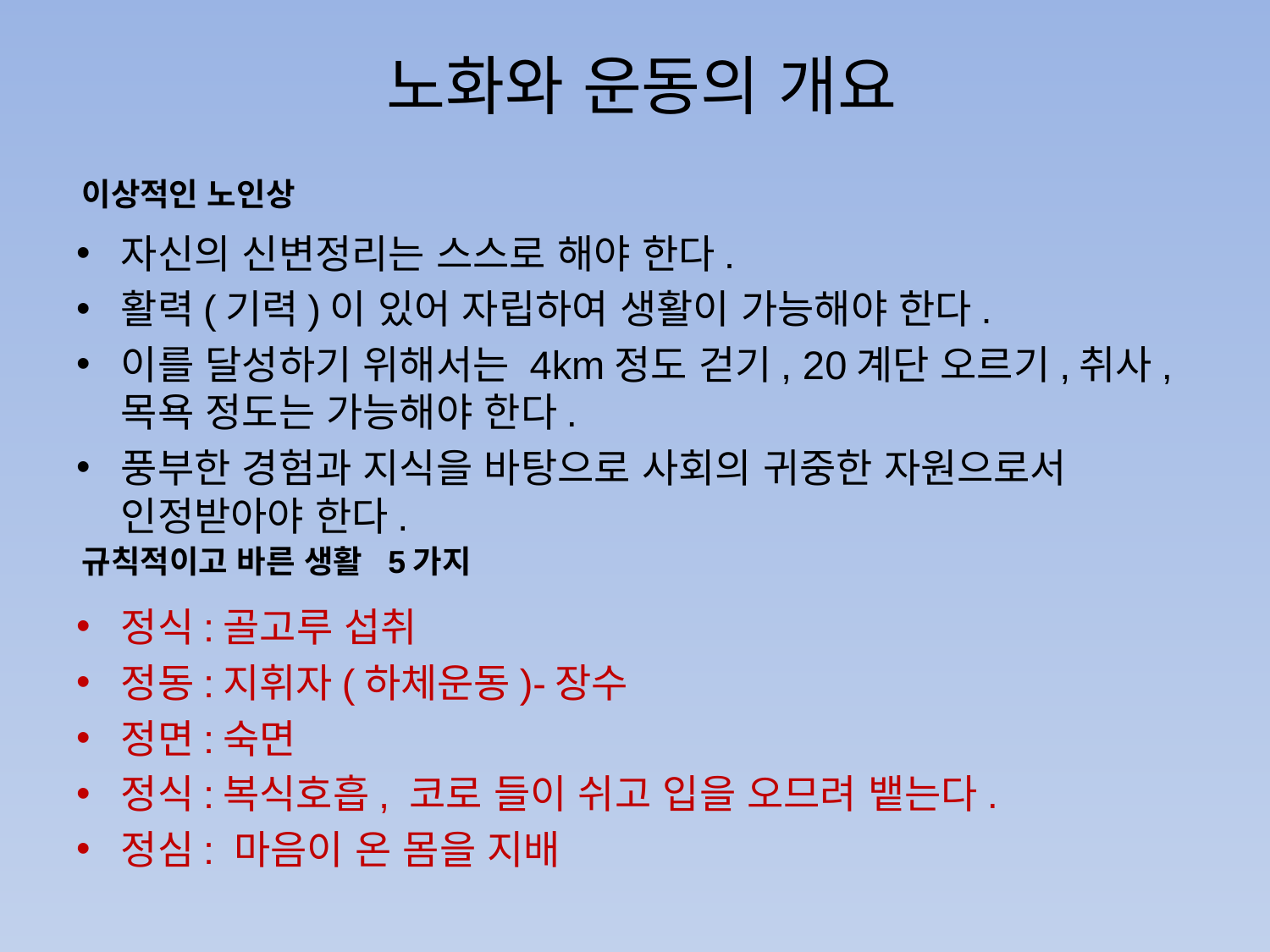

# 노화와 운동의 개요
이상적인 노인상
자신의 신변정리는 스스로 해야 한다.
활력(기력)이 있어 자립하여 생활이 가능해야 한다.
이를 달성하기 위해서는 4km정도 걷기, 20계단 오르기,취사,목욕 정도는 가능해야 한다.
풍부한 경험과 지식을 바탕으로 사회의 귀중한 자원으로서 인정받아야 한다.

정식:골고루 섭취
정동:지휘자(하체운동)-장수
정면:숙면
정식:복식호흡, 코로 들이 쉬고 입을 오므려 뱉는다.
정심: 마음이 온 몸을 지배
규칙적이고 바른 생활  5가지